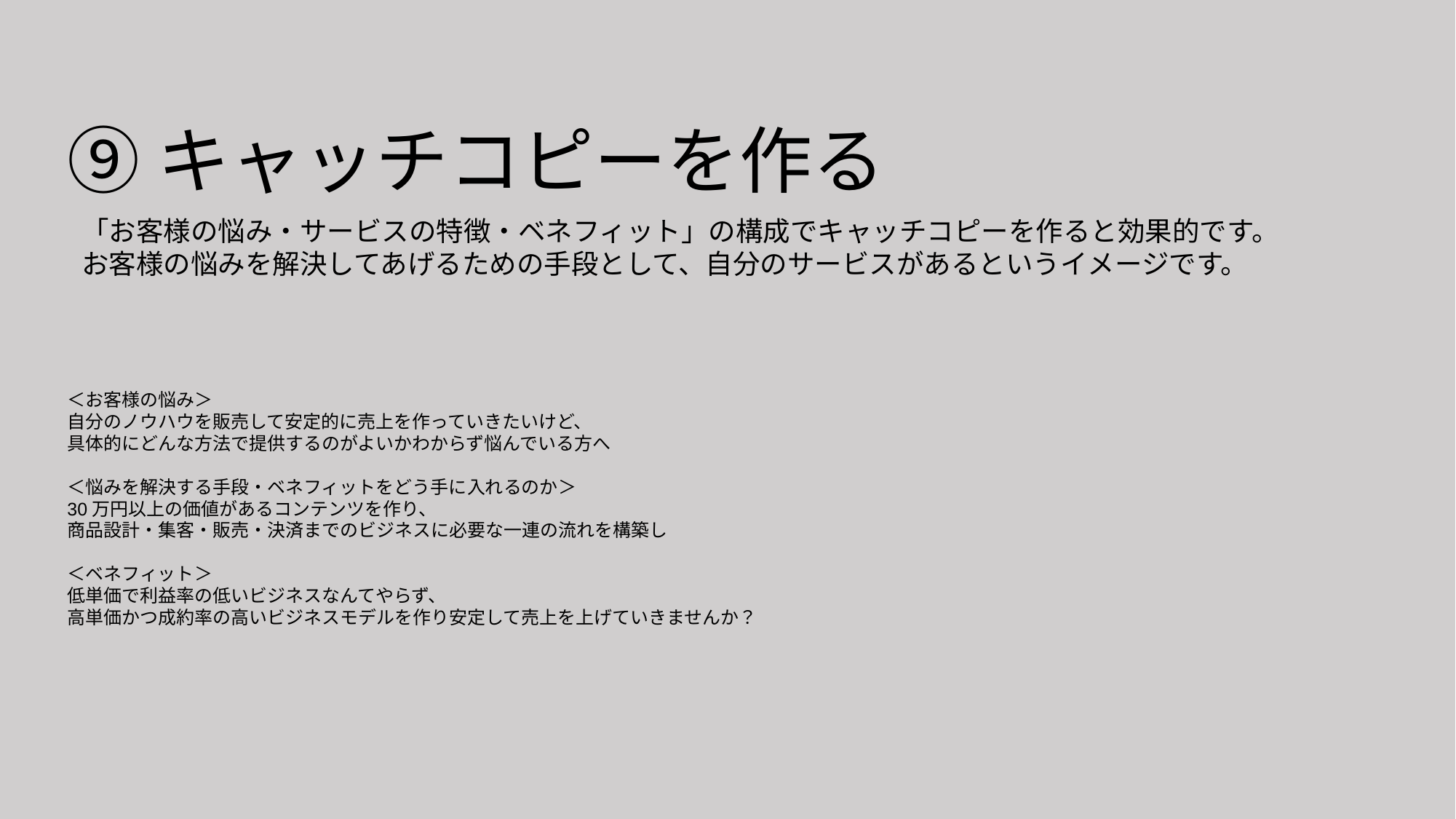

⑨キャッチコピーを作る
「お客様の悩み・サービスの特徴・ベネフィット」の構成でキャッチコピーを作ると効果的です。
お客様の悩みを解決してあげるための手段として、自分のサービスがあるというイメージです。
＜お客様の悩み＞
自分のノウハウを販売して安定的に売上を作っていきたいけど、
具体的にどんな方法で提供するのがよいかわからず悩んでいる方へ

＜悩みを解決する手段・ベネフィットをどう手に入れるのか＞
30万円以上の価値があるコンテンツを作り、
商品設計・集客・販売・決済までのビジネスに必要な一連の流れを構築し

＜ベネフィット＞
低単価で利益率の低いビジネスなんてやらず、
高単価かつ成約率の高いビジネスモデルを作り安定して売上を上げていきませんか？